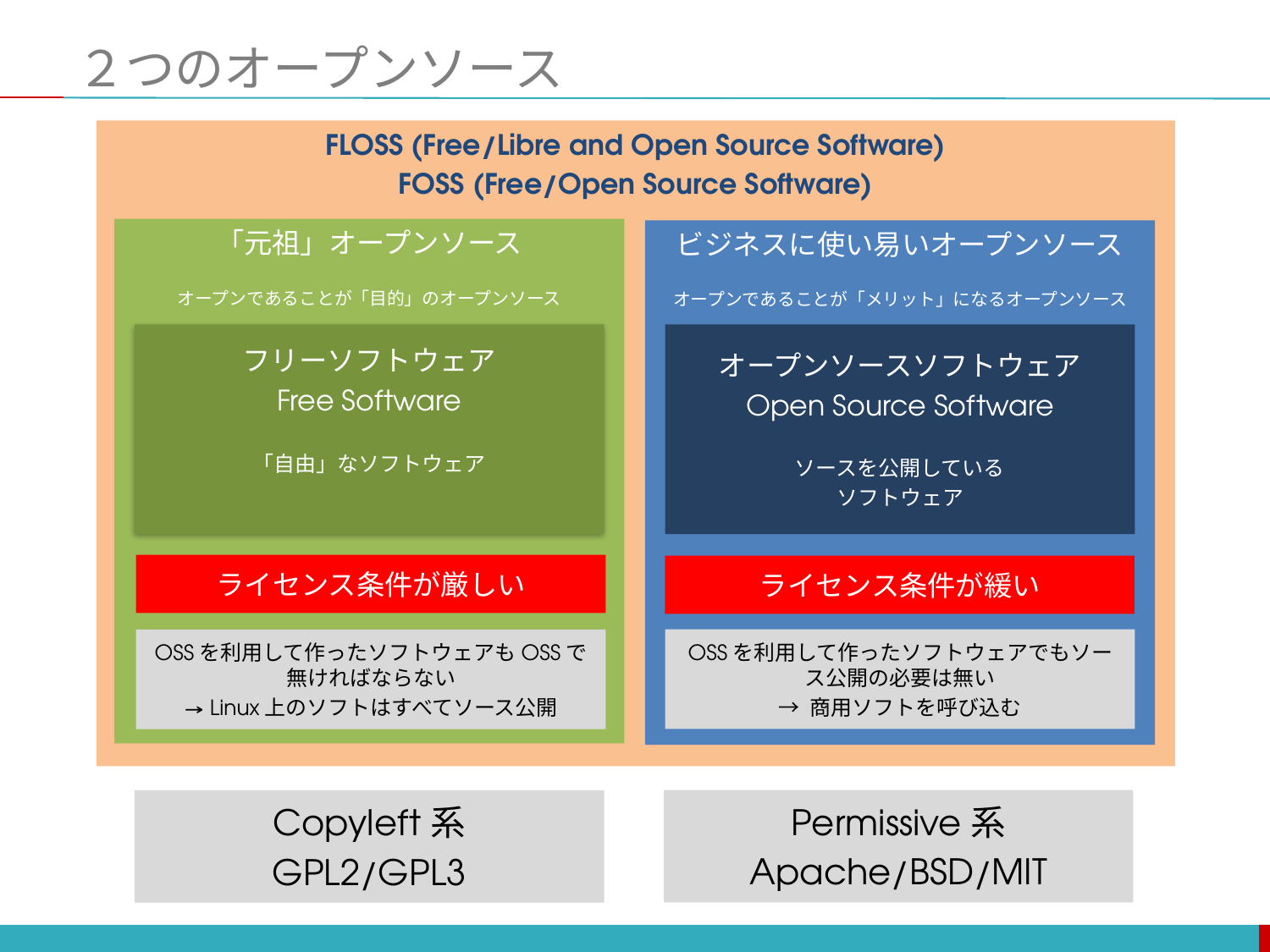

# ２つのオープンソース
FLOSS (Free/Libre and Open Source Software)
FOSS (Free/Open Source Software)
「元祖」オープンソース

オープンであることが「目的」のオープンソース
ビジネスに使い易いオープンソース

オープンであることが「メリット」になるオープンソース
フリーソフトウェア
Free Software

「自由」なソフトウェア

オープンソースソフトウェア
Open Source Software

ソースを公開している
ソフトウェア
ライセンス条件が厳しい
ライセンス条件が緩い
OSSを利用して作ったソフトウェアでもソース公開の必要は無い
→ 商用ソフトを呼び込む
OSSを利用して作ったソフトウェアもOSSで無ければならない
→ Linux上のソフトはすべてソース公開
Permissive系
Apache/BSD/MIT
Copyleft系
GPL2/GPL3